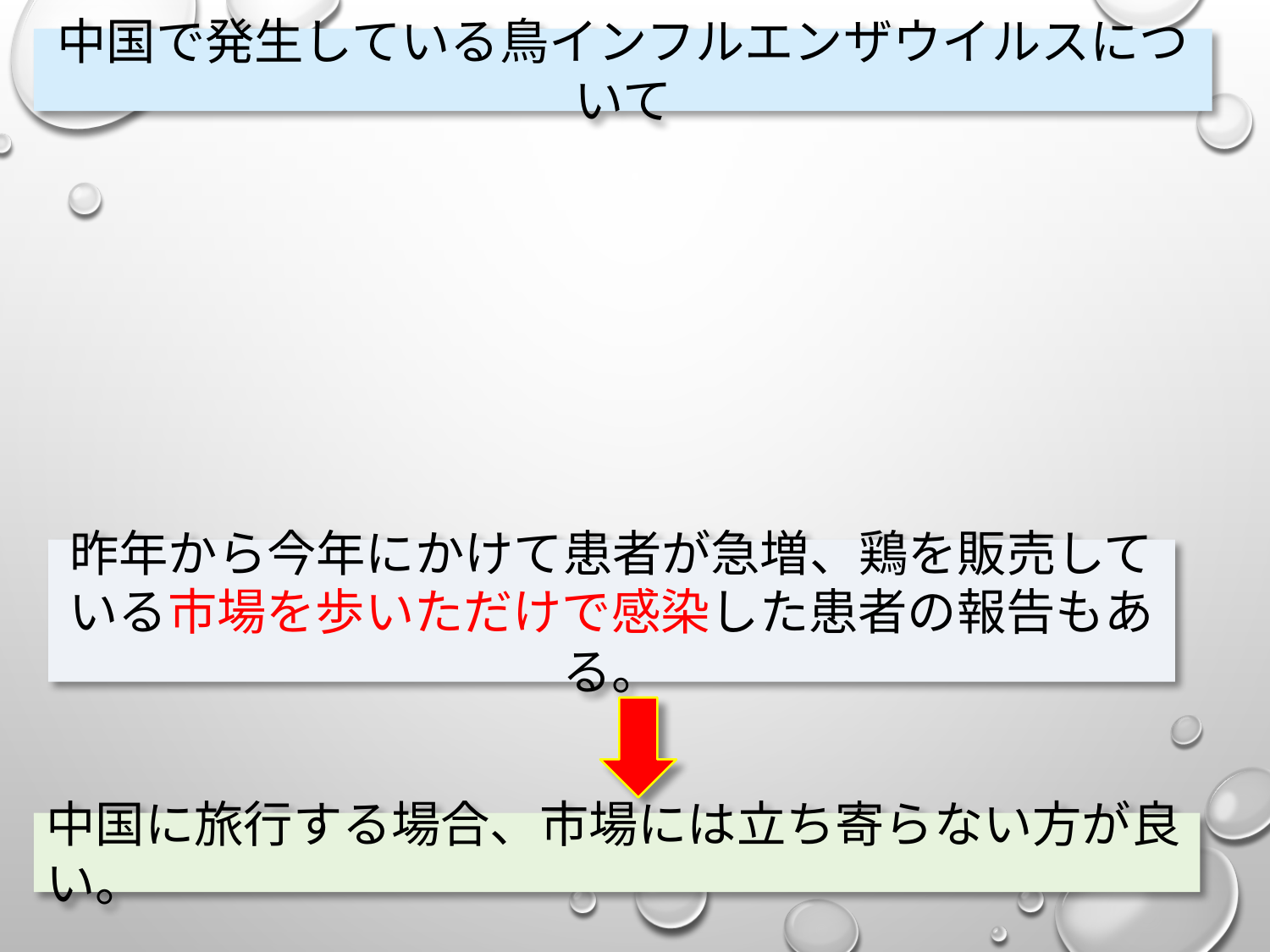

中国で発生している鳥インフルエンザウイルスについて
昨年から今年にかけて患者が急増、鶏を販売している市場を歩いただけで感染した患者の報告もある。

中国に旅行する場合、市場には立ち寄らない方が良い。